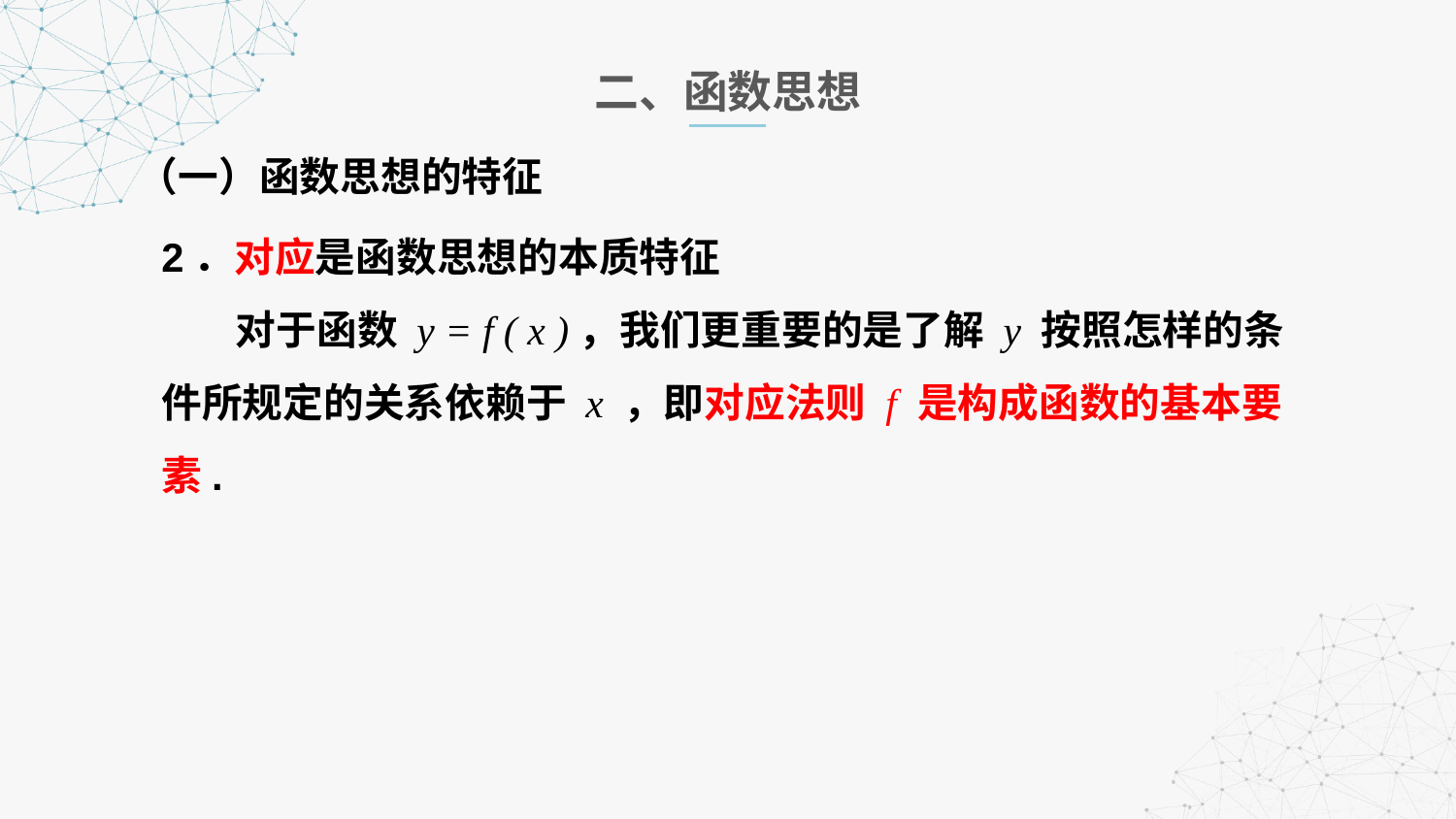

二、函数思想
（一）函数思想的特征
2．对应是函数思想的本质特征
       对于函数 y = f ( x )，我们更重要的是了解 y 按照怎样的条件所规定的关系依赖于 x ，即对应法则 f 是构成函数的基本要素.